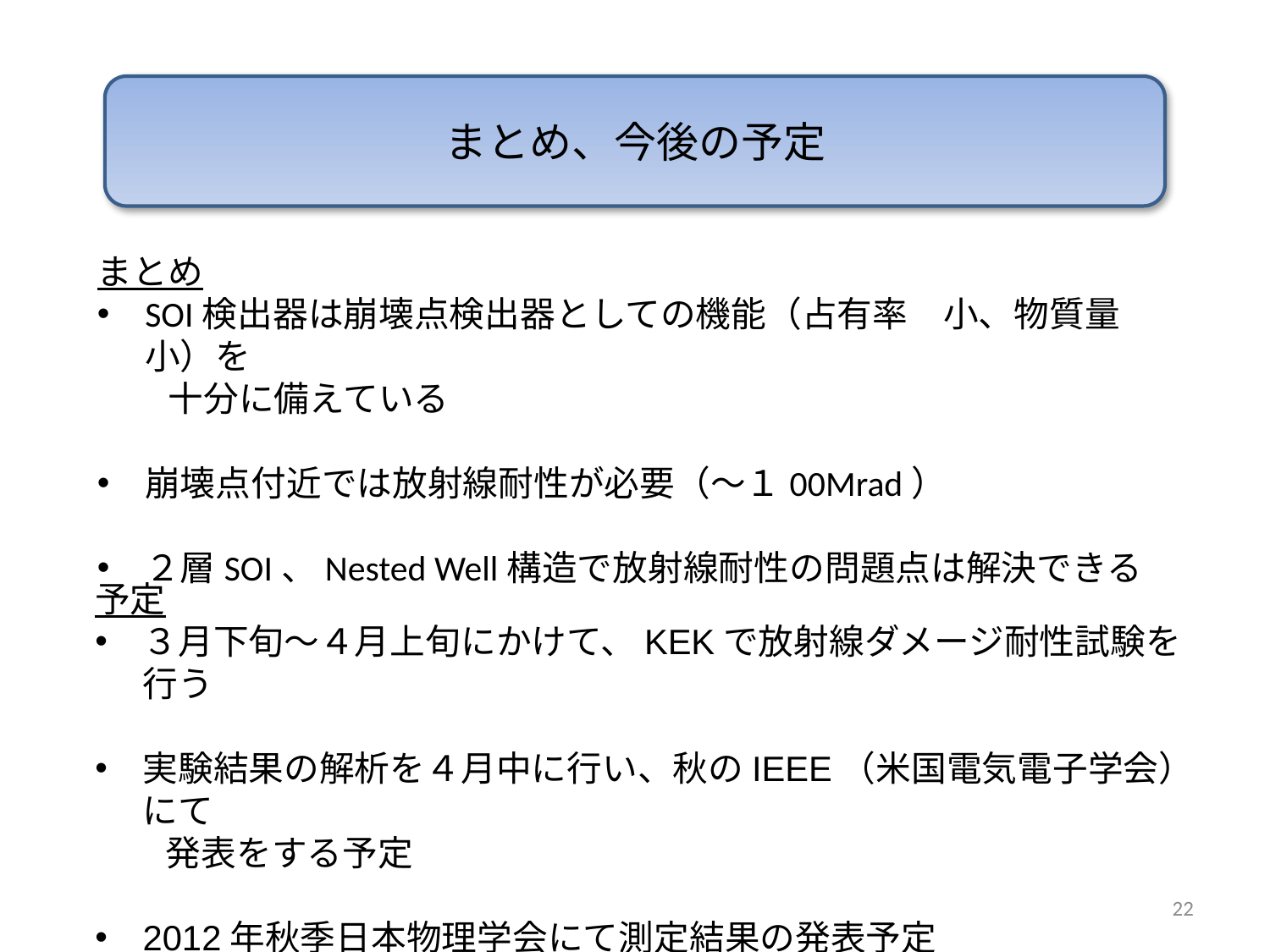

まとめ、今後の予定
まとめ
SOI検出器は崩壊点検出器としての機能（占有率　小、物質量　小）を
　　十分に備えている

崩壊点付近では放射線耐性が必要（～１00Mrad）

２層SOI、Nested Well構造で放射線耐性の問題点は解決できる
予定
３月下旬～４月上旬にかけて、KEKで放射線ダメージ耐性試験を行う

実験結果の解析を４月中に行い、秋のIEEE（米国電気電子学会）にて
　　発表をする予定

2012年秋季日本物理学会にて測定結果の発表予定
22